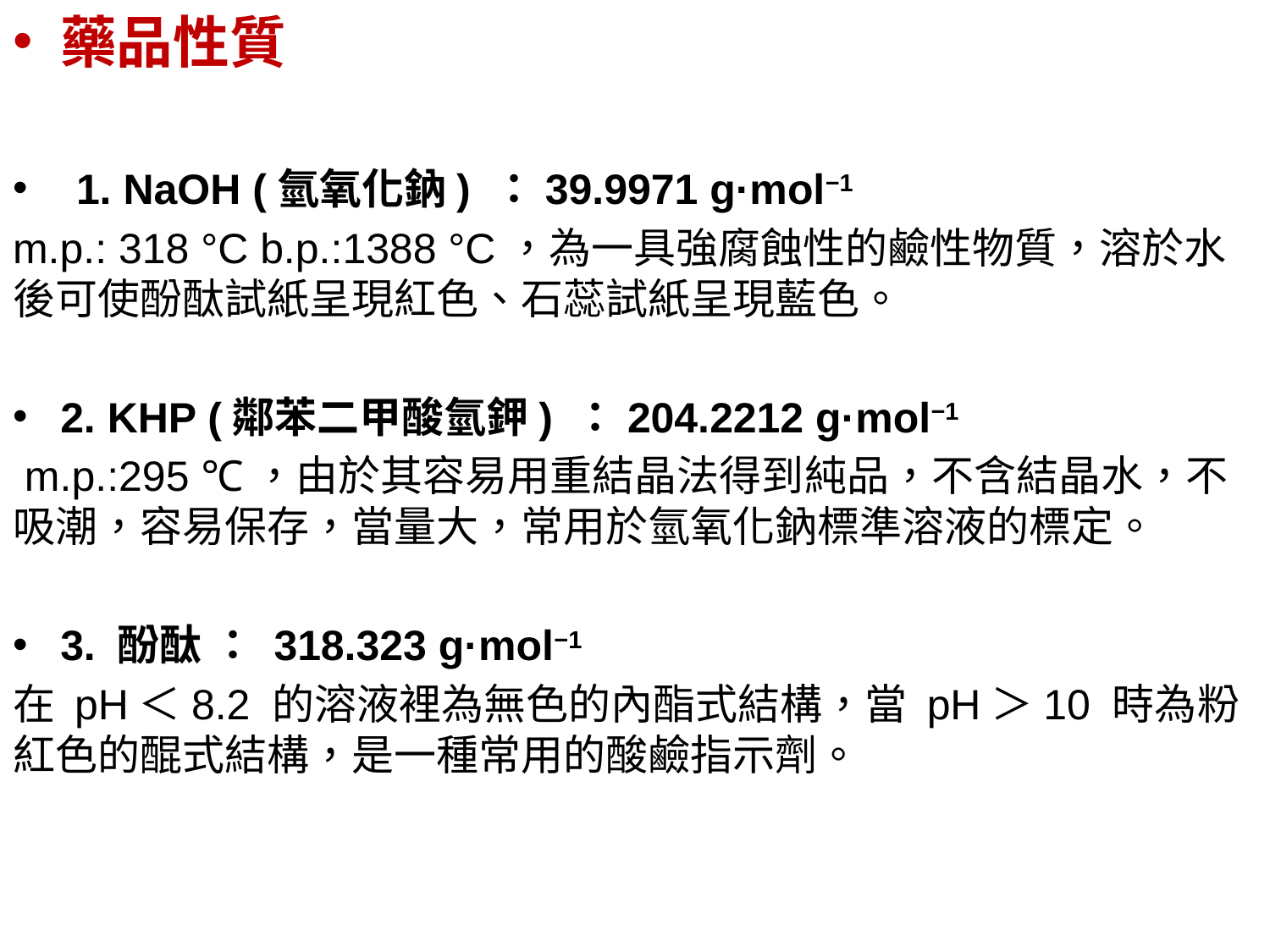

藥品性質

1. NaOH (氫氧化鈉) ：39.9971 g·mol−1
m.p.: 318 °C b.p.:1388 °C，為一具強腐蝕性的鹼性物質，溶於水後可使酚酞試紙呈現紅色、石蕊試紙呈現藍色。

2. KHP (鄰苯二甲酸氫鉀) ：204.2212 g·mol−1
 m.p.:295 ℃，由於其容易用重結晶法得到純品，不含結晶水，不吸潮，容易保存，當量大，常用於氫氧化鈉標準溶液的標定。

3. 酚酞 ： 318.323 g·mol−1
在 pH＜8.2 的溶液裡為無色的內酯式結構，當 pH＞10 時為粉紅色的醌式結構，是一種常用的酸鹼指示劑。